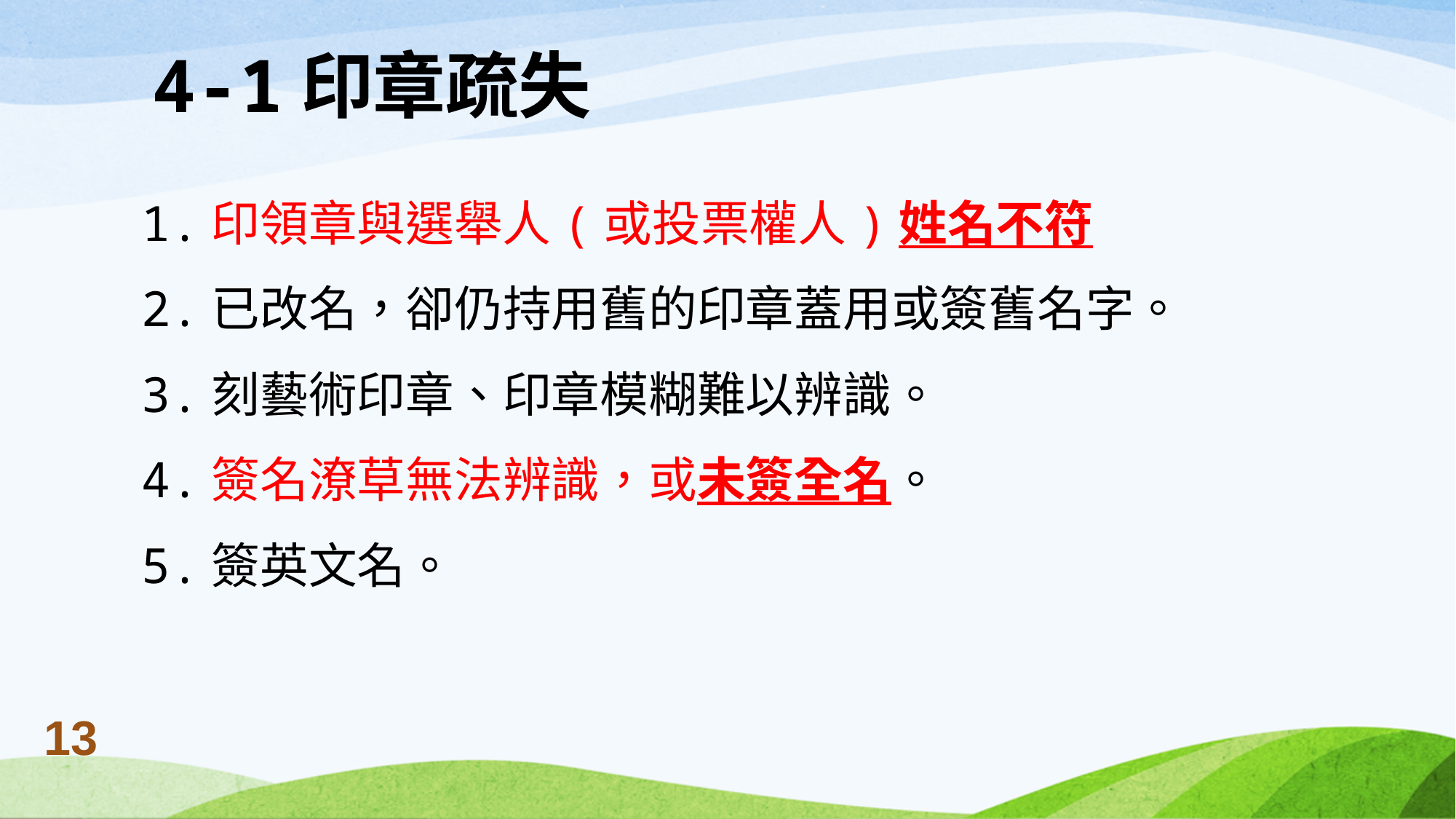

# 4-1印章疏失
1.印領章與選舉人(或投票權人)姓名不符
2.已改名，卻仍持用舊的印章蓋用或簽舊名字。
3.刻藝術印章、印章模糊難以辨識。
4.簽名潦草無法辨識，或未簽全名。
5.簽英文名。

13